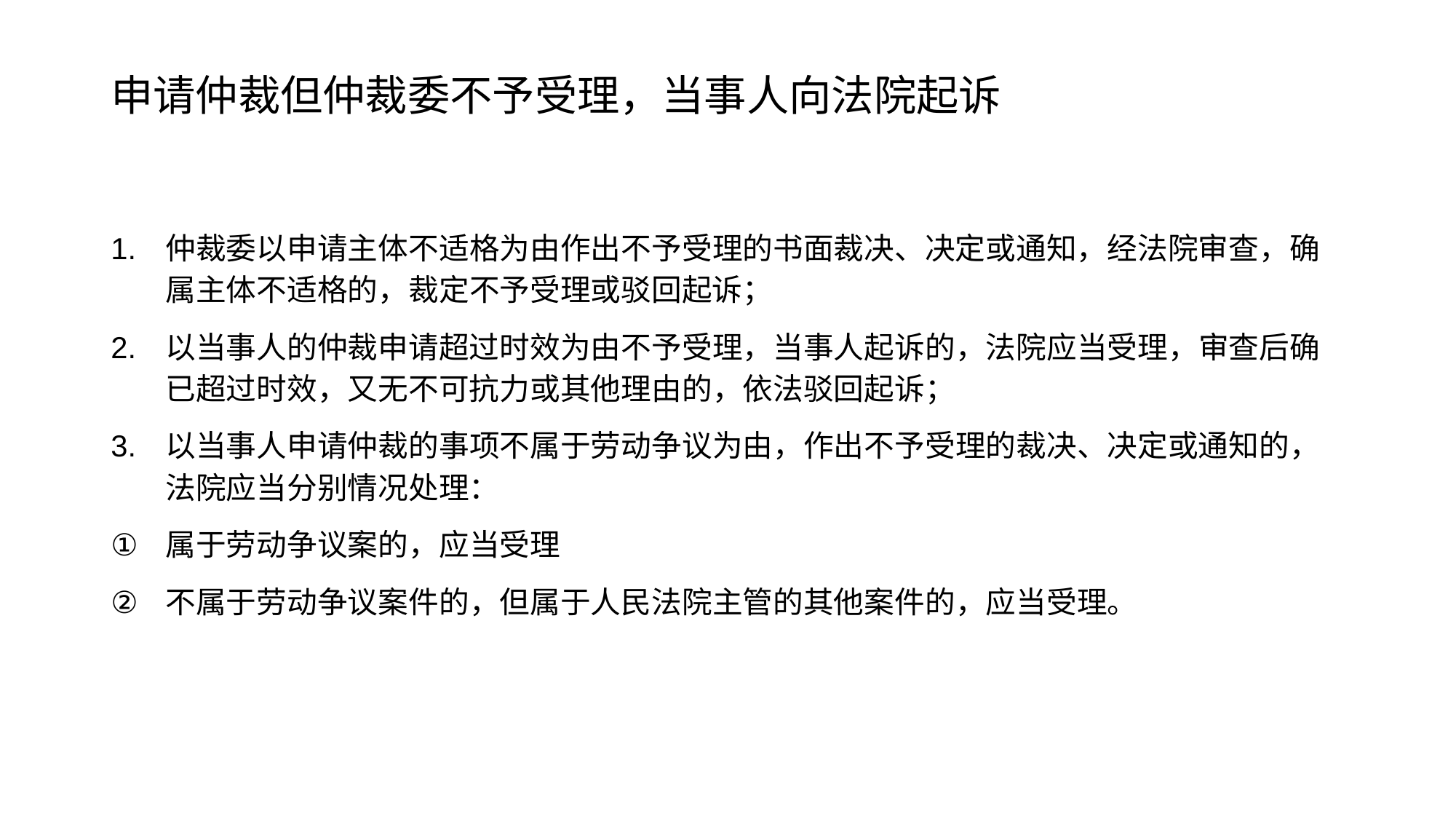

# 申请仲裁但仲裁委不予受理，当事人向法院起诉
仲裁委以申请主体不适格为由作出不予受理的书面裁决、决定或通知，经法院审查，确属主体不适格的，裁定不予受理或驳回起诉；
以当事人的仲裁申请超过时效为由不予受理，当事人起诉的，法院应当受理，审查后确已超过时效，又无不可抗力或其他理由的，依法驳回起诉；
以当事人申请仲裁的事项不属于劳动争议为由，作出不予受理的裁决、决定或通知的，法院应当分别情况处理：
属于劳动争议案的，应当受理
不属于劳动争议案件的，但属于人民法院主管的其他案件的，应当受理。